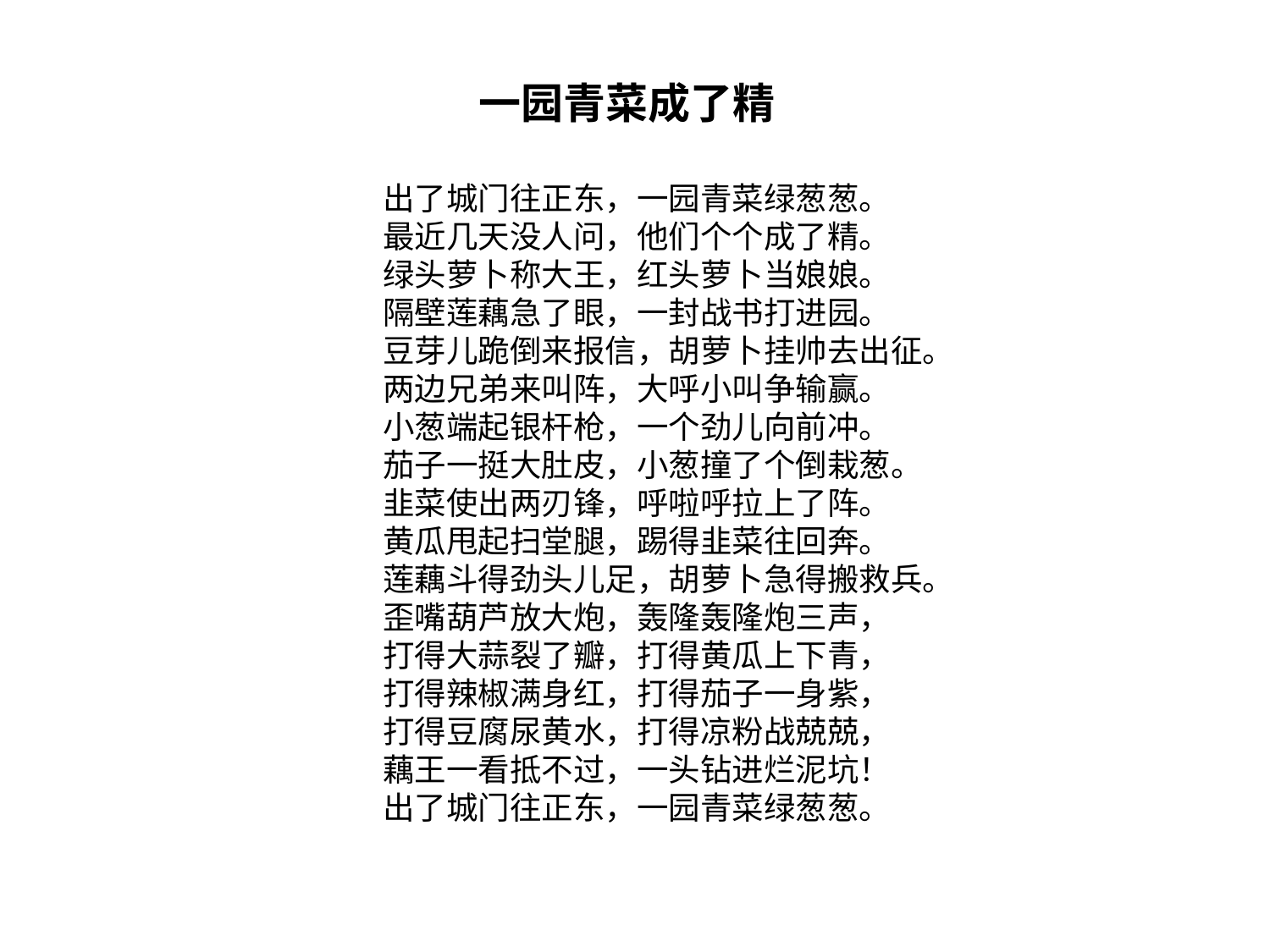

一园青菜成了精

出了城门往正东，一园青菜绿葱葱。 
最近几天没人问，他们个个成了精。 
绿头萝卜称大王，红头萝卜当娘娘。 
隔壁莲藕急了眼，一封战书打进园。 
豆芽儿跪倒来报信，胡萝卜挂帅去出征。 
两边兄弟来叫阵，大呼小叫争输赢。 
小葱端起银杆枪，一个劲儿向前冲。 
茄子一挺大肚皮，小葱撞了个倒栽葱。 
韭菜使出两刃锋，呼啦呼拉上了阵。 
黄瓜甩起扫堂腿，踢得韭菜往回奔。 
莲藕斗得劲头儿足，胡萝卜急得搬救兵。 
歪嘴葫芦放大炮，轰隆轰隆炮三声， 
打得大蒜裂了瓣，打得黄瓜上下青， 
打得辣椒满身红，打得茄子一身紫， 
打得豆腐尿黄水，打得凉粉战兢兢， 
藕王一看抵不过，一头钻进烂泥坑！ 
出了城门往正东，一园青菜绿葱葱。